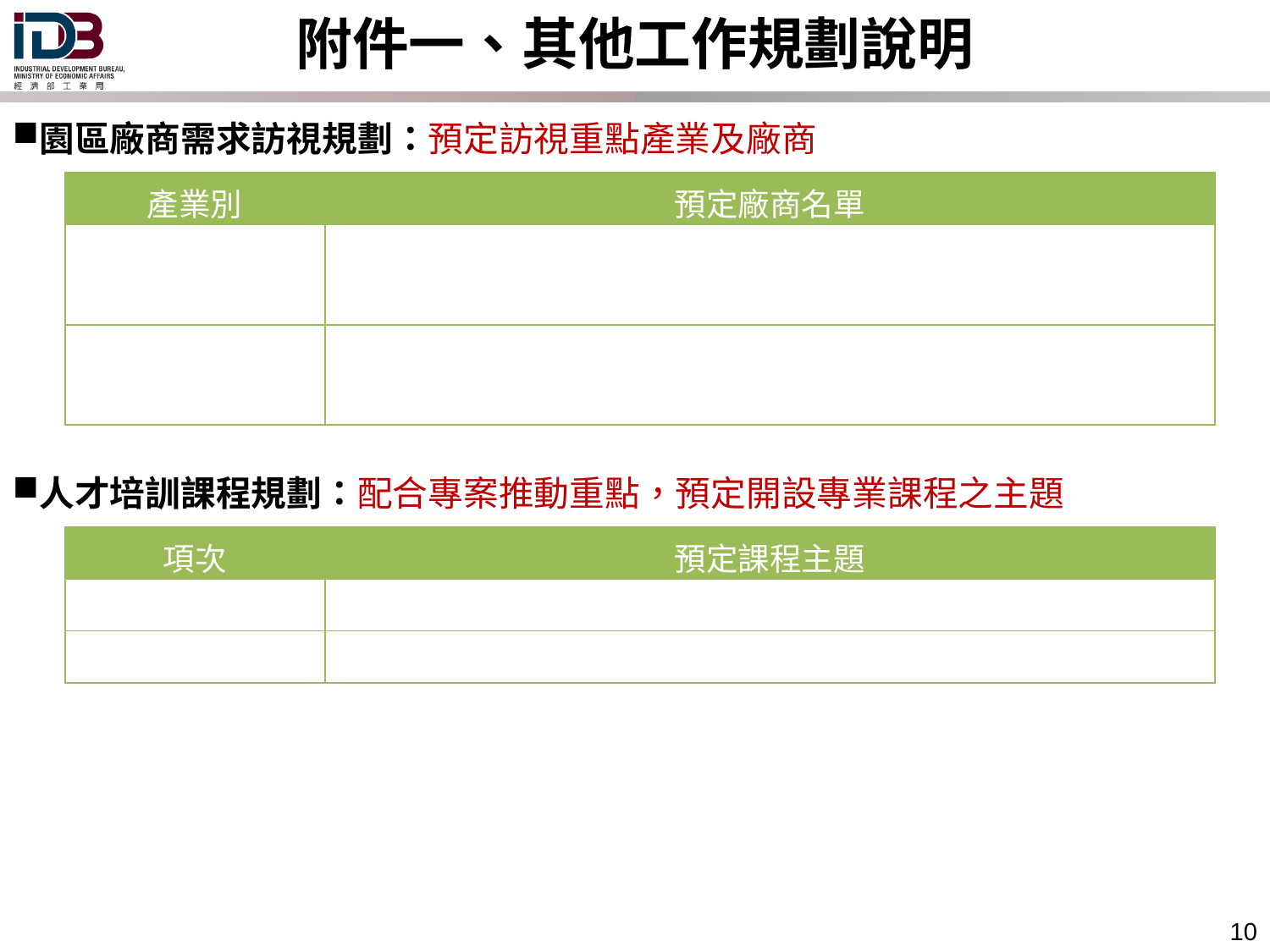

附件一、其他工作規劃說明
園區廠商需求訪視規劃：預定訪視重點產業及廠商
| 產業別 | 預定廠商名單 |
| --- | --- |
|  |  |
|  |  |
人才培訓課程規劃：配合專案推動重點，預定開設專業課程之主題
| 項次 | 預定課程主題 |
| --- | --- |
|  |  |
|  |  |